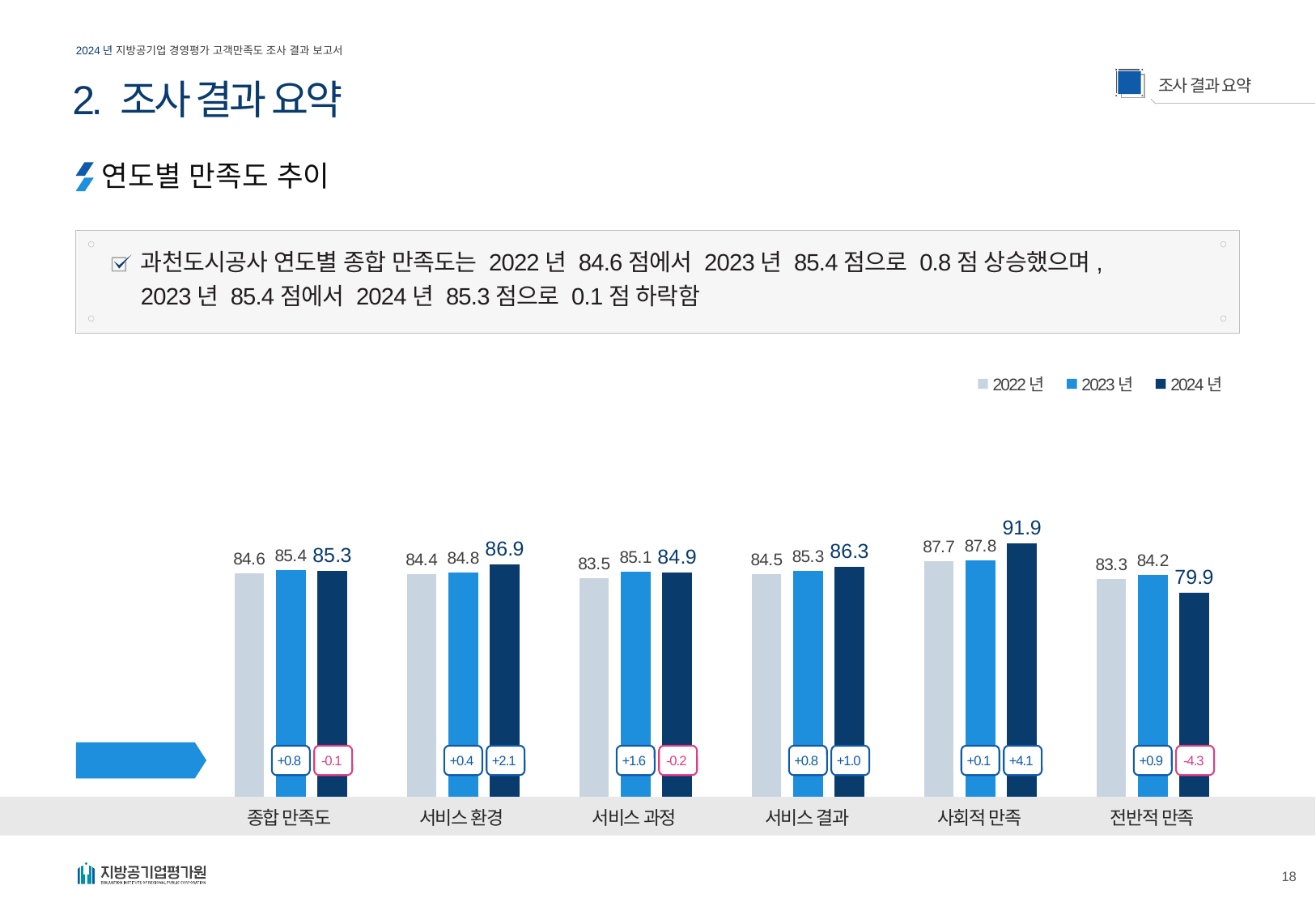

2. 조사 결과 요약
연도별 만족도 추이

과천도시공사 연도별 종합 만족도는 2022년 84.6점에서 2023년 85.4점으로 0.8점 상승했으며,
2023년 85.4점에서 2024년 85.3점으로 0.1점 하락함

### Chart

| Category | 2022년 | 2023년 | 2024년 |
|---|---|---|---|
| 종합 만족도 | 84.6 | 85.4 | 85.3 |
| 서비스 환경 | 84.4 | 84.8 | 86.9 |
| 서비스 과정 | 83.5 | 85.1 | 84.9 |
| 서비스 결과 | 84.5 | 85.3 | 86.3 |
| 사회적 만족 | 87.7 | 87.8 | 91.9 |
| 전반적 만족 | 83.3 | 84.2 | 79.9 |
GAP(전년 대비)
+0.8
-0.1
+0.4
+2.1
+1.6
-0.2
+0.8
+1.0
+0.1
+4.1
+0.9
-4.3

| 종합 만족도 | 서비스 환경 | 서비스 과정 | 서비스 결과 | 사회적 만족 | 전반적 만족 |
| --- | --- | --- | --- | --- | --- |